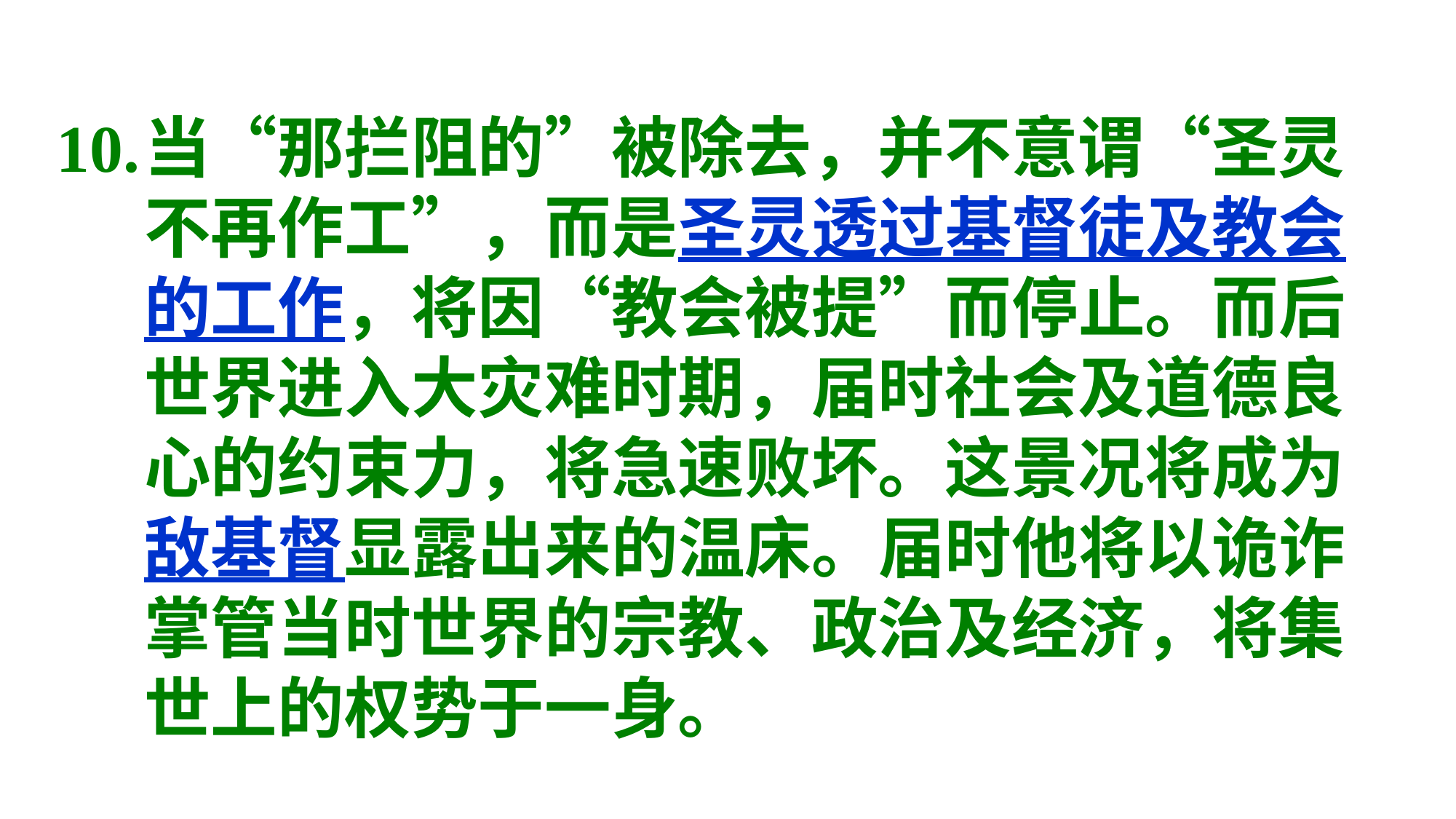

10.	当“那拦阻的”被除去，并不意谓“圣灵不再作工”，而是圣灵透过基督徒及教会的工作，将因“教会被提”而停止。而后世界进入大灾难时期，届时社会及道德良心的约束力，将急速败坏。这景况将成为敌基督显露出来的温床。届时他将以诡诈掌管当时世界的宗教、政治及经济，将集世上的权势于一身。